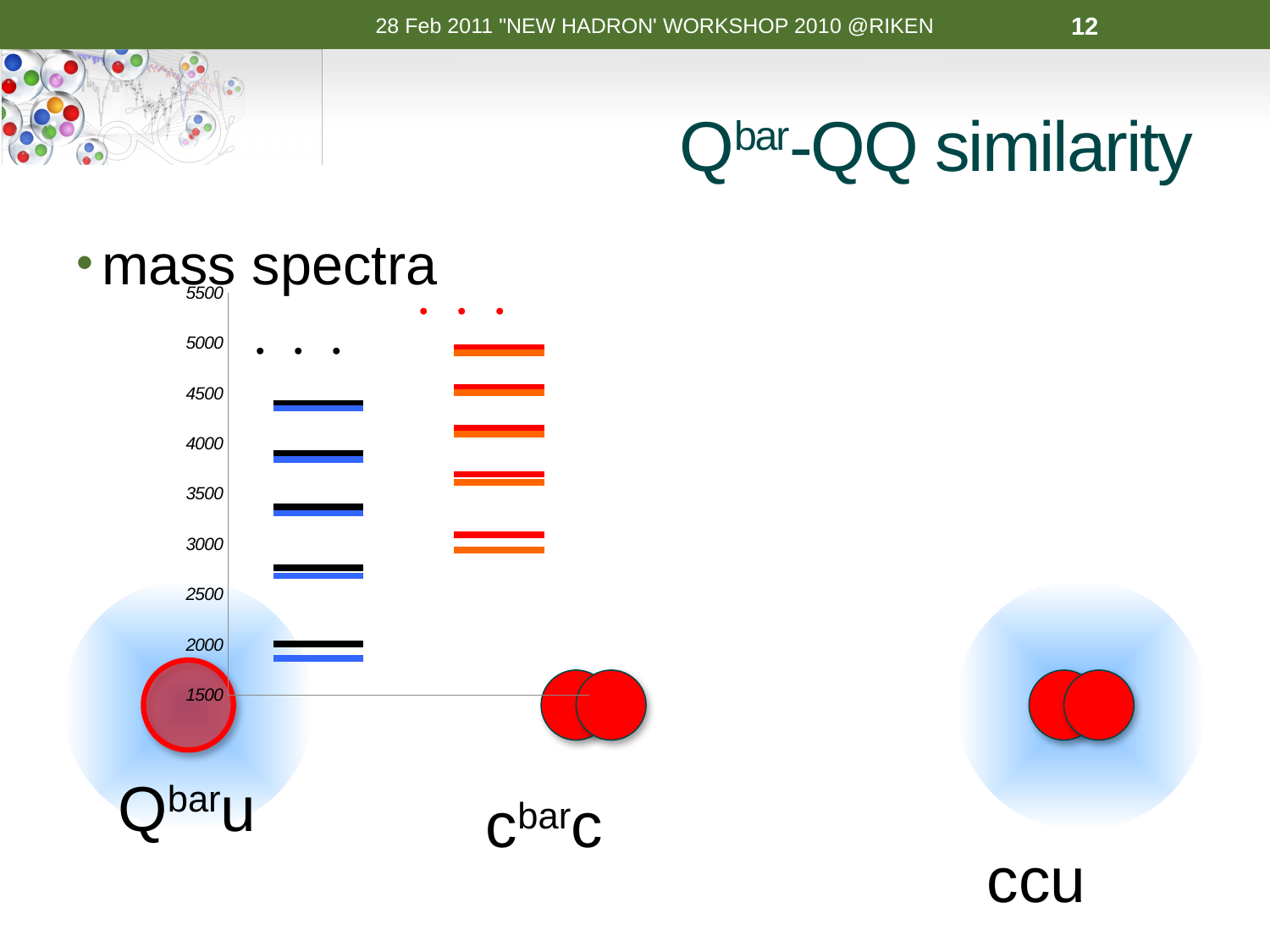

28 Feb 2011 "NEW HADRON' WORKSHOP 2010 @RIKEN
12
# Qbar-QQ similarity
mass spectra

### Chart

| Category |  |  |  |  |  |  |  |  |  |  |  |  |  |  |  |  |  |  |  |  |
|---|---|---|---|---|---|---|---|---|---|---|---|---|---|---|---|---|---|---|---|---|
・・・
・・・

Qbaru
cbarc
ccu